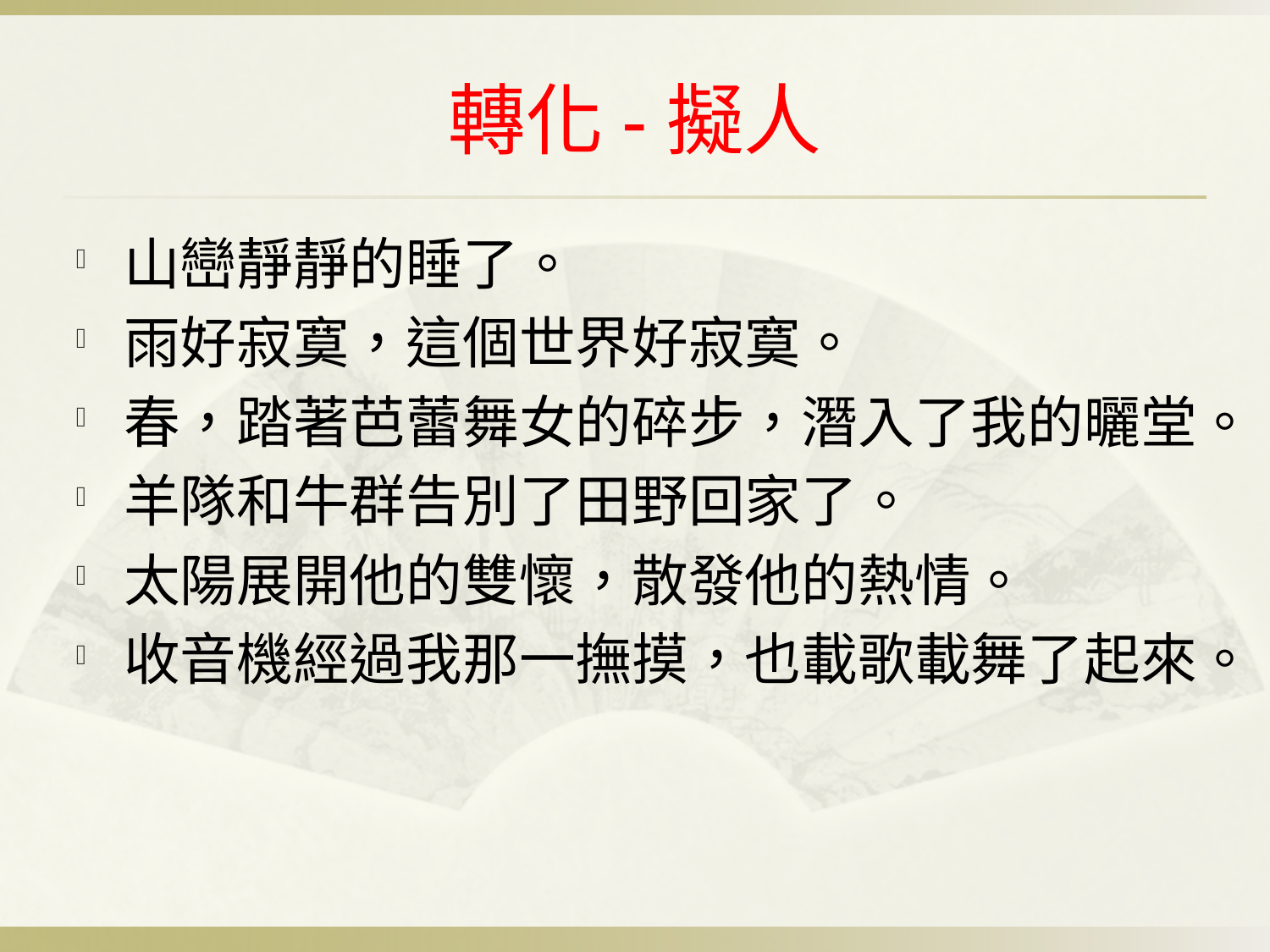

# 轉化-擬人
山巒靜靜的睡了。
雨好寂寞，這個世界好寂寞。
春，踏著芭蕾舞女的碎步，潛入了我的曬堂。
羊隊和牛群告別了田野回家了。
太陽展開他的雙懷，散發他的熱情。
收音機經過我那一撫摸，也載歌載舞了起來。